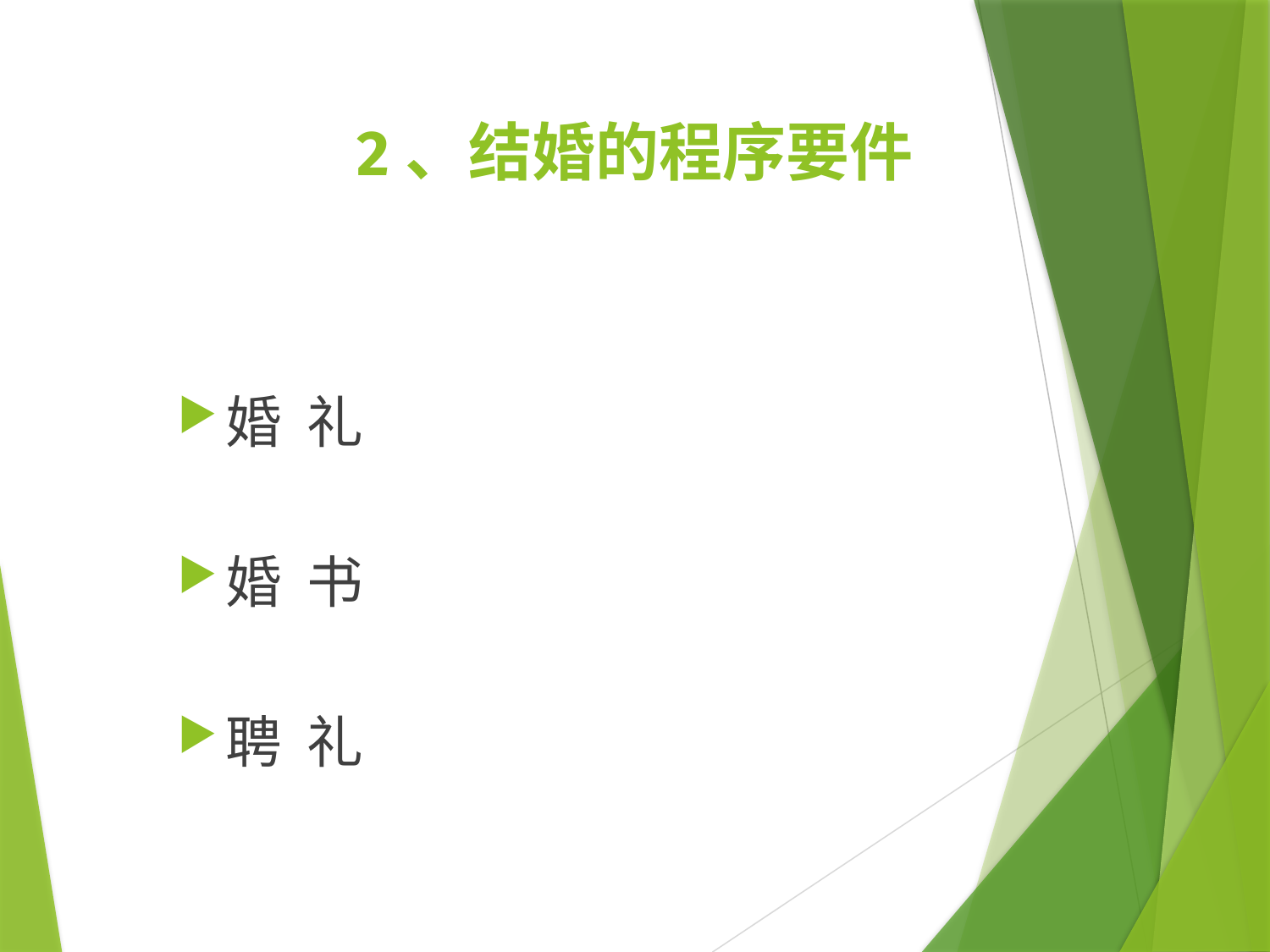

# 2、结婚的程序要件
婚  礼
婚  书
聘  礼